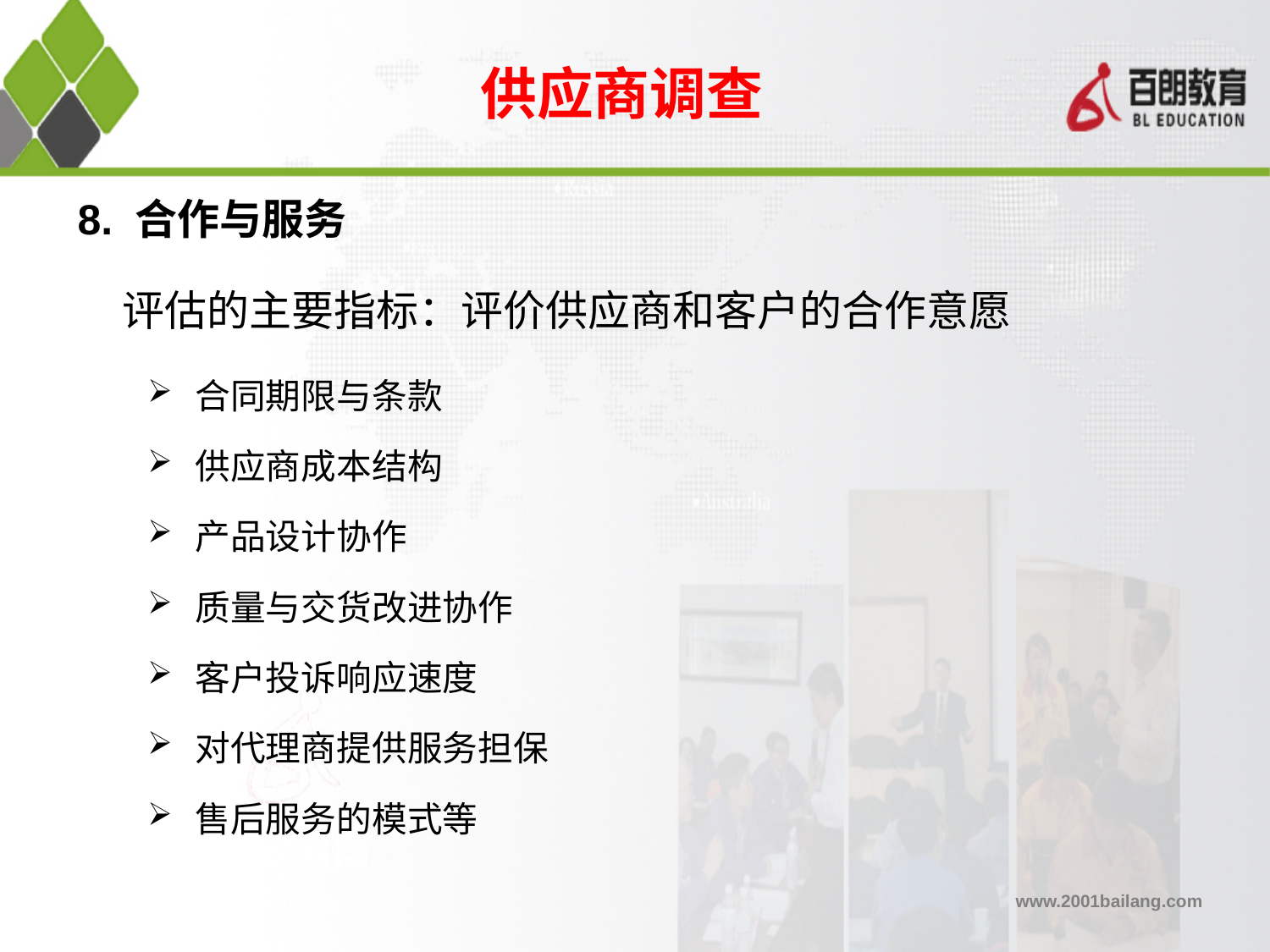

供应商调查
# 8. 合作与服务
评估的主要指标：评价供应商和客户的合作意愿
合同期限与条款
供应商成本结构
产品设计协作
质量与交货改进协作
客户投诉响应速度
对代理商提供服务担保
售后服务的模式等